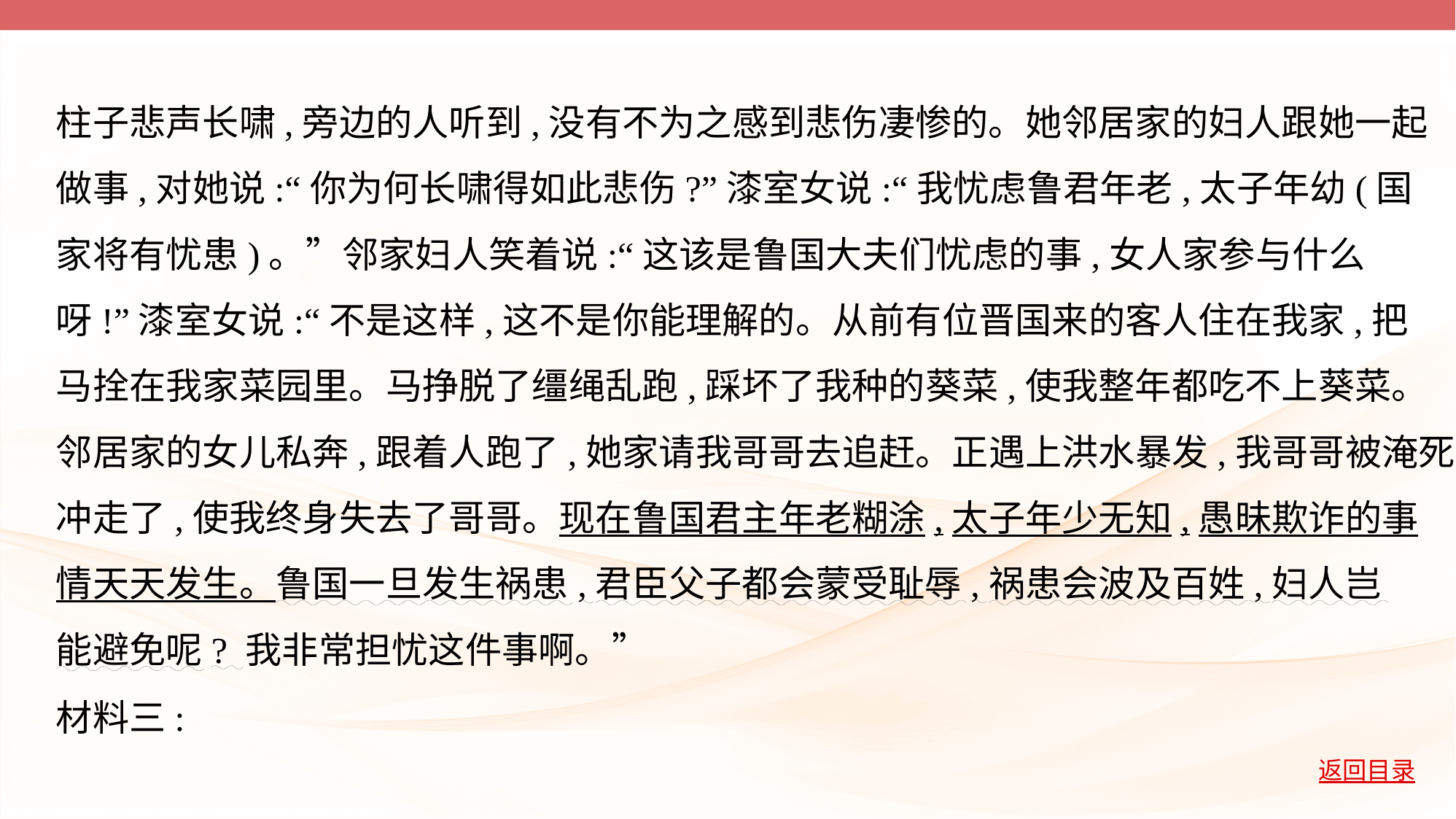

柱子悲声长啸,旁边的人听到,没有不为之感到悲伤凄惨的。她邻居家的妇人跟她一起
做事,对她说:“你为何长啸得如此悲伤?”漆室女说:“我忧虑鲁君年老,太子年幼(国
家将有忧患)。”邻家妇人笑着说:“这该是鲁国大夫们忧虑的事,女人家参与什么
呀!”漆室女说:“不是这样,这不是你能理解的。从前有位晋国来的客人住在我家,把
马拴在我家菜园里。马挣脱了缰绳乱跑,踩坏了我种的葵菜,使我整年都吃不上葵菜。
邻居家的女儿私奔,跟着人跑了,她家请我哥哥去追赶。正遇上洪水暴发,我哥哥被淹死
冲走了,使我终身失去了哥哥。现在鲁国君主年老糊涂,太子年少无知,愚昧欺诈的事
情天天发生。鲁国一旦发生祸患,君臣父子都会蒙受耻辱,祸患会波及百姓,妇人岂
能避免呢? 我非常担忧这件事啊。”
材料三: